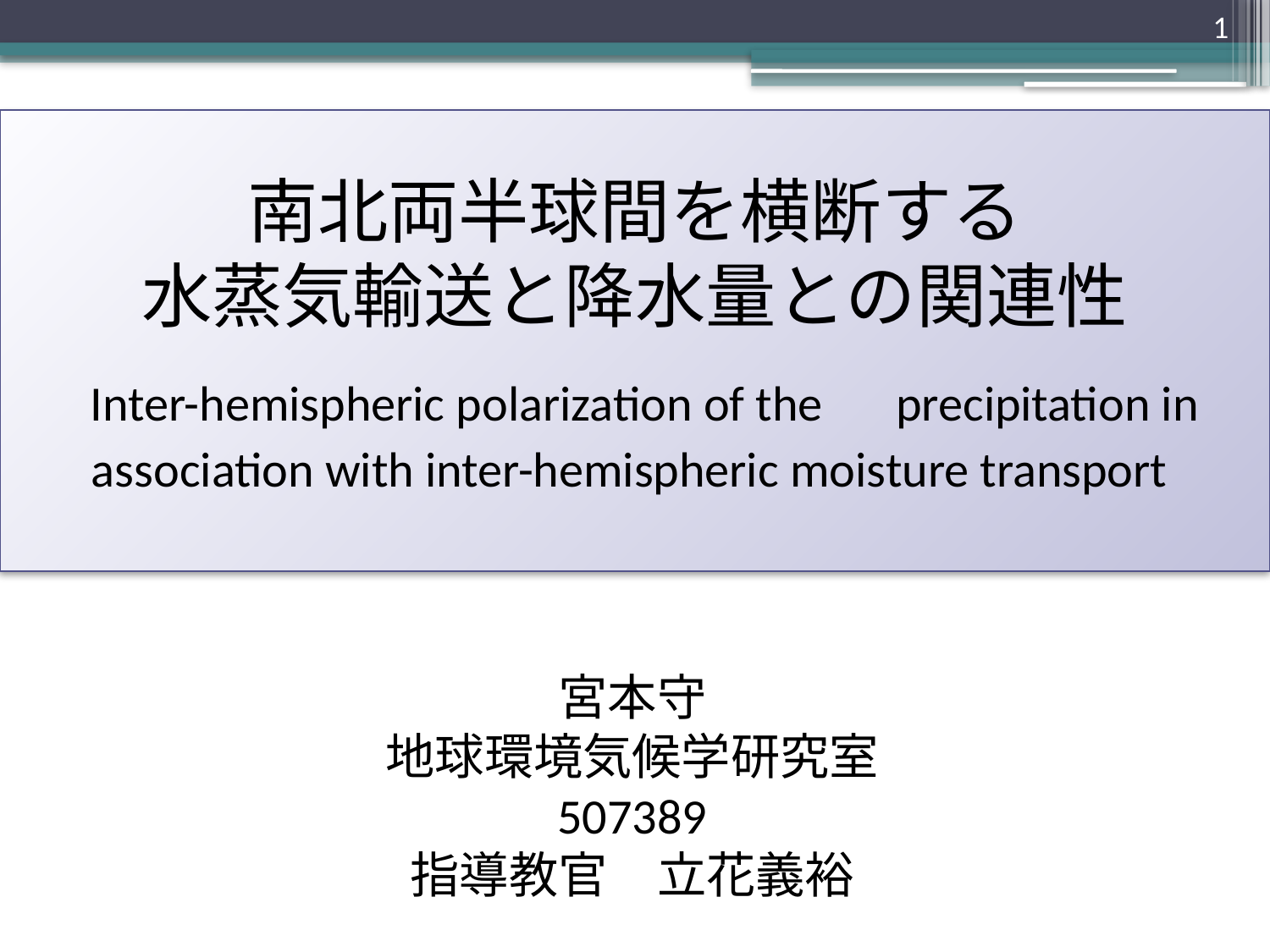

1

南北両半球間を横断する
水蒸気輸送と降水量との関連性
 Inter-hemispheric polarization of the　precipitation in association with inter-hemispheric moisture transport

宮本守
地球環境気候学研究室
507389
指導教官　立花義裕